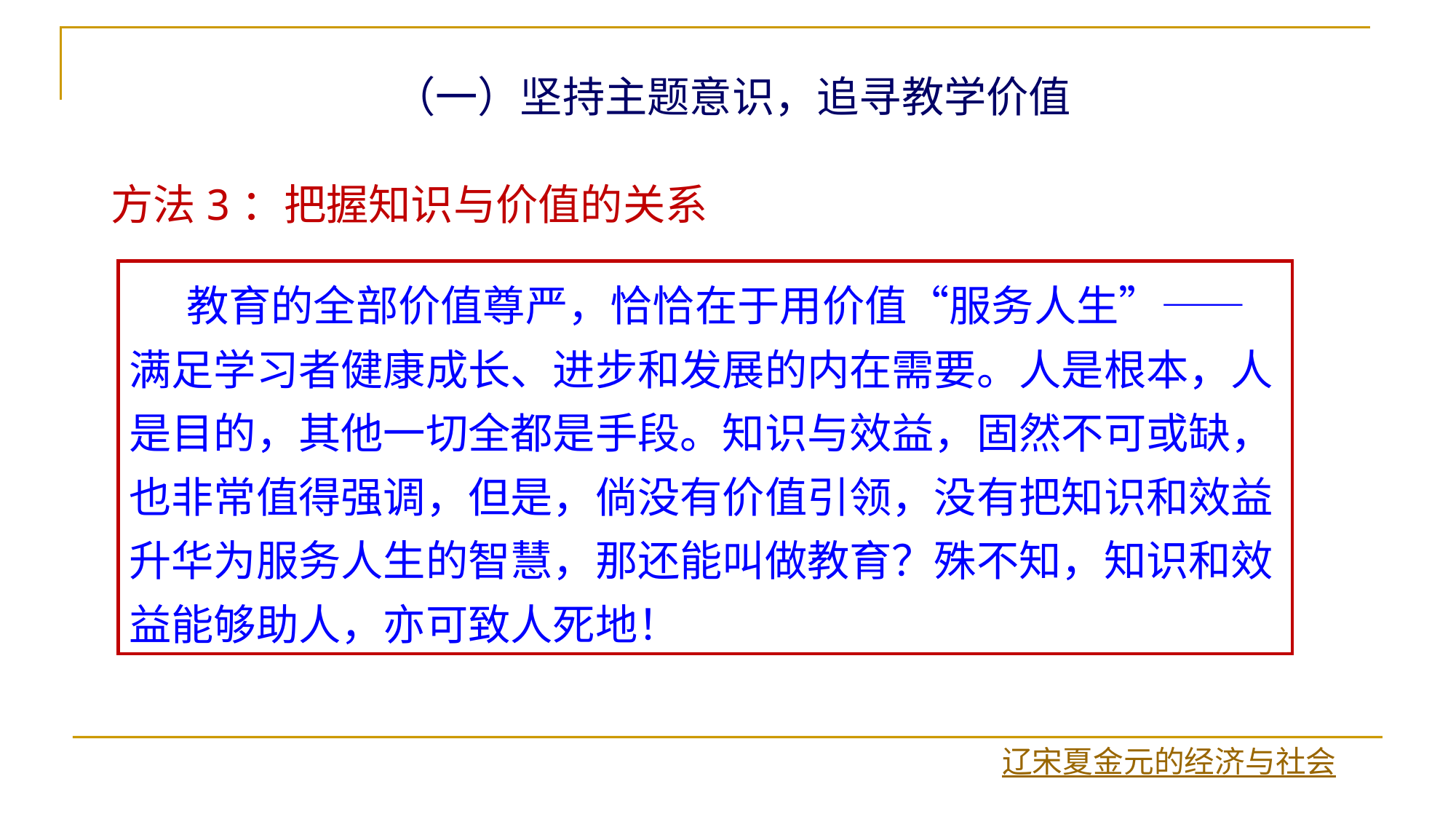

（一）坚持主题意识，追寻教学价值
方法3：把握知识与价值的关系
     教育的全部价值尊严，恰恰在于用价值“服务人生”——满足学习者健康成长、进步和发展的内在需要。人是根本，人是目的，其他一切全都是手段。知识与效益，固然不可或缺，也非常值得强调，但是，倘没有价值引领，没有把知识和效益升华为服务人生的智慧，那还能叫做教育？殊不知，知识和效益能够助人，亦可致人死地！
辽宋夏金元的经济与社会